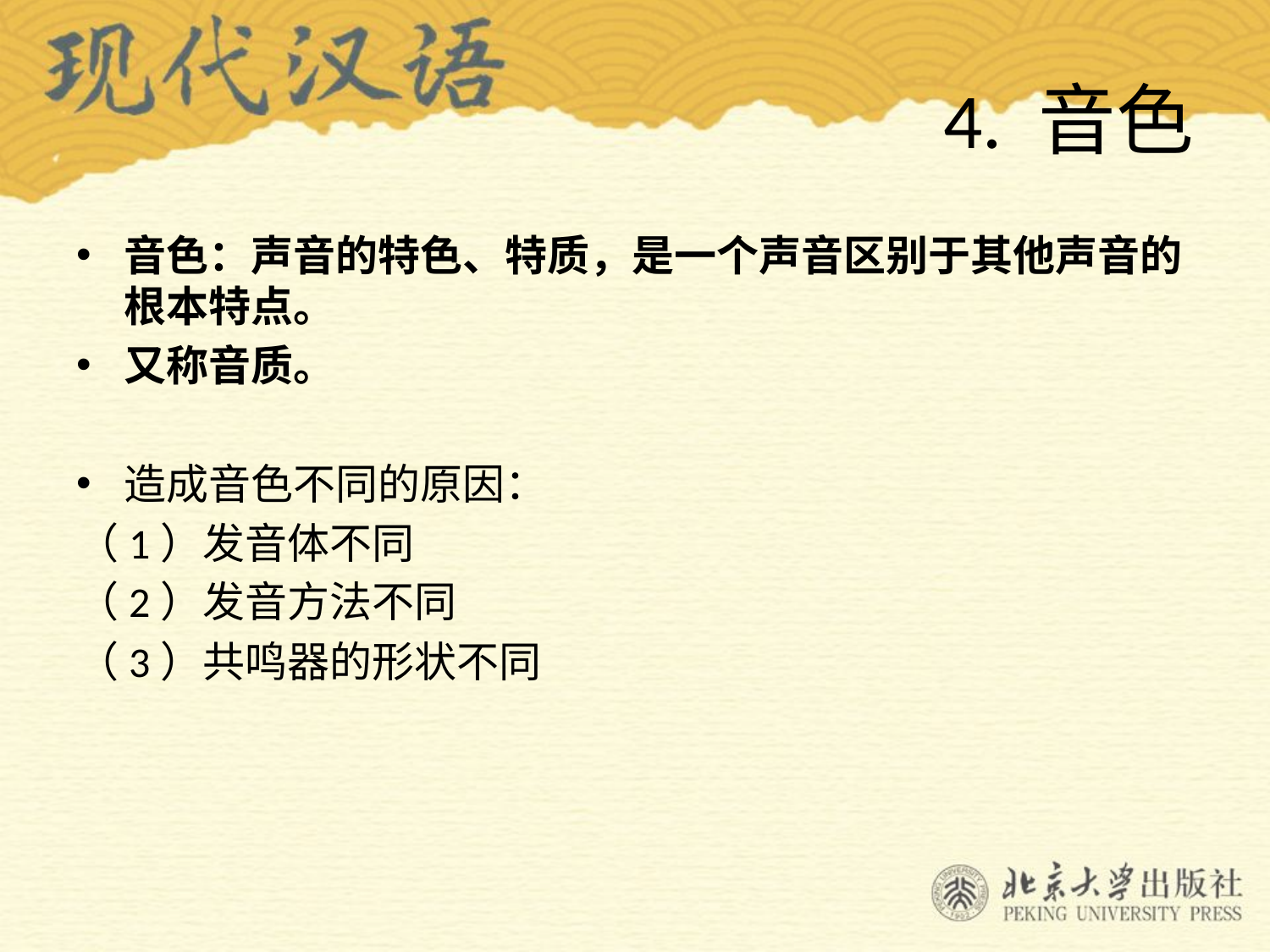

# 4. 音色
音色：声音的特色、特质，是一个声音区别于其他声音的根本特点。
又称音质。

造成音色不同的原因：
（1）发音体不同
（2）发音方法不同
（3）共鸣器的形状不同